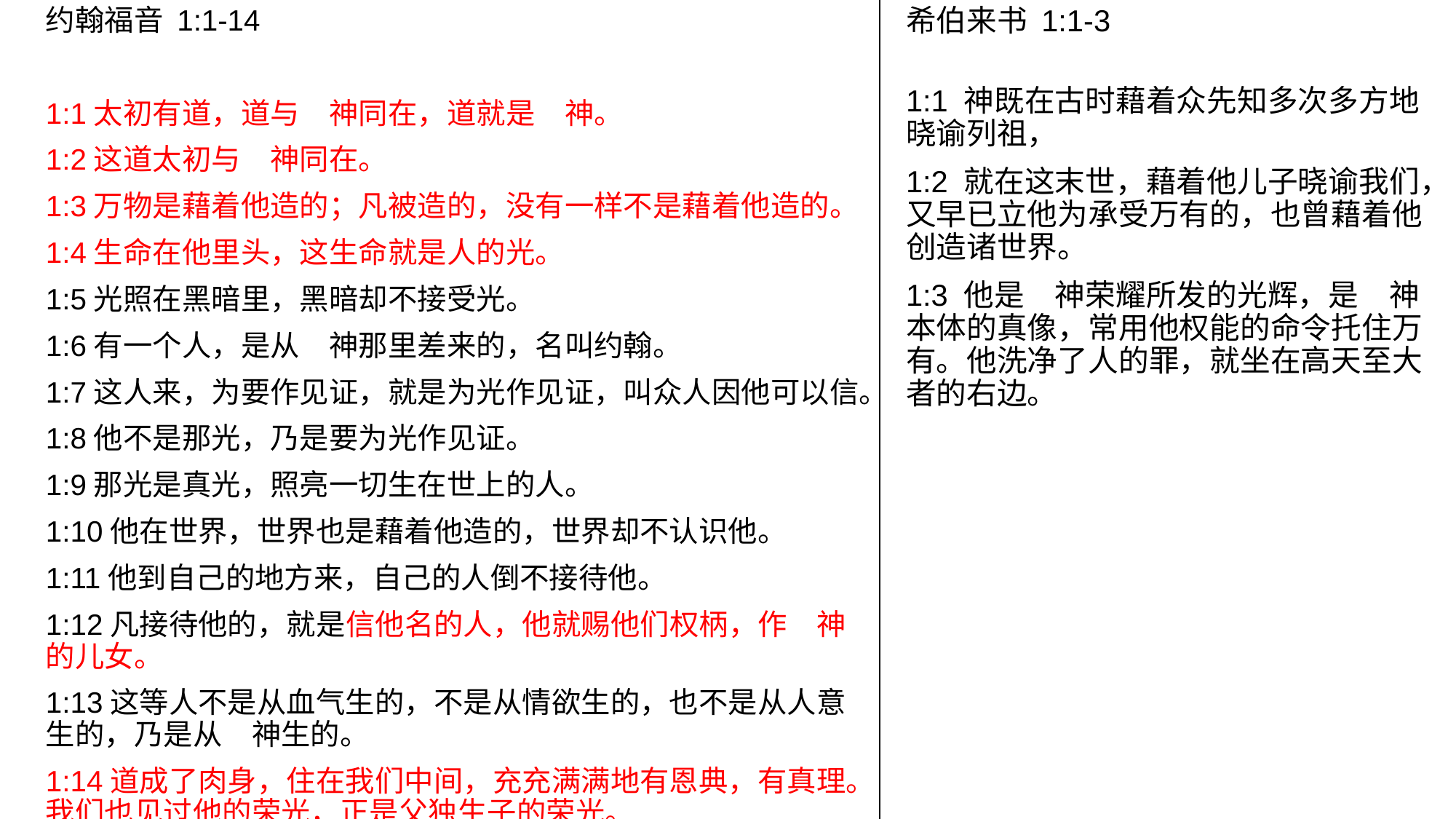

约翰福音 1:1-14

1:1太初有道，道与　神同在，道就是　神。
1:2这道太初与　神同在。
1:3万物是藉着他造的；凡被造的，没有一样不是藉着他造的。
1:4生命在他里头，这生命就是人的光。
1:5光照在黑暗里，黑暗却不接受光。
1:6有一个人，是从　神那里差来的，名叫约翰。
1:7这人来，为要作见证，就是为光作见证，叫众人因他可以信。
1:8他不是那光，乃是要为光作见证。
1:9那光是真光，照亮一切生在世上的人。
1:10他在世界，世界也是藉着他造的，世界却不认识他。
1:11他到自己的地方来，自己的人倒不接待他。
1:12凡接待他的，就是信他名的人，他就赐他们权柄，作　神的儿女。
1:13这等人不是从血气生的，不是从情欲生的，也不是从人意生的，乃是从　神生的。
1:14道成了肉身，住在我们中间，充充满满地有恩典，有真理。我们也见过他的荣光，正是父独生子的荣光。
希伯来书 1:1-3

1:1 神既在古时藉着众先知多次多方地晓谕列祖，
1:2 就在这末世，藉着他儿子晓谕我们，又早已立他为承受万有的，也曾藉着他创造诸世界。
1:3 他是　神荣耀所发的光辉，是　神本体的真像，常用他权能的命令托住万有。他洗净了人的罪，就坐在高天至大者的右边。